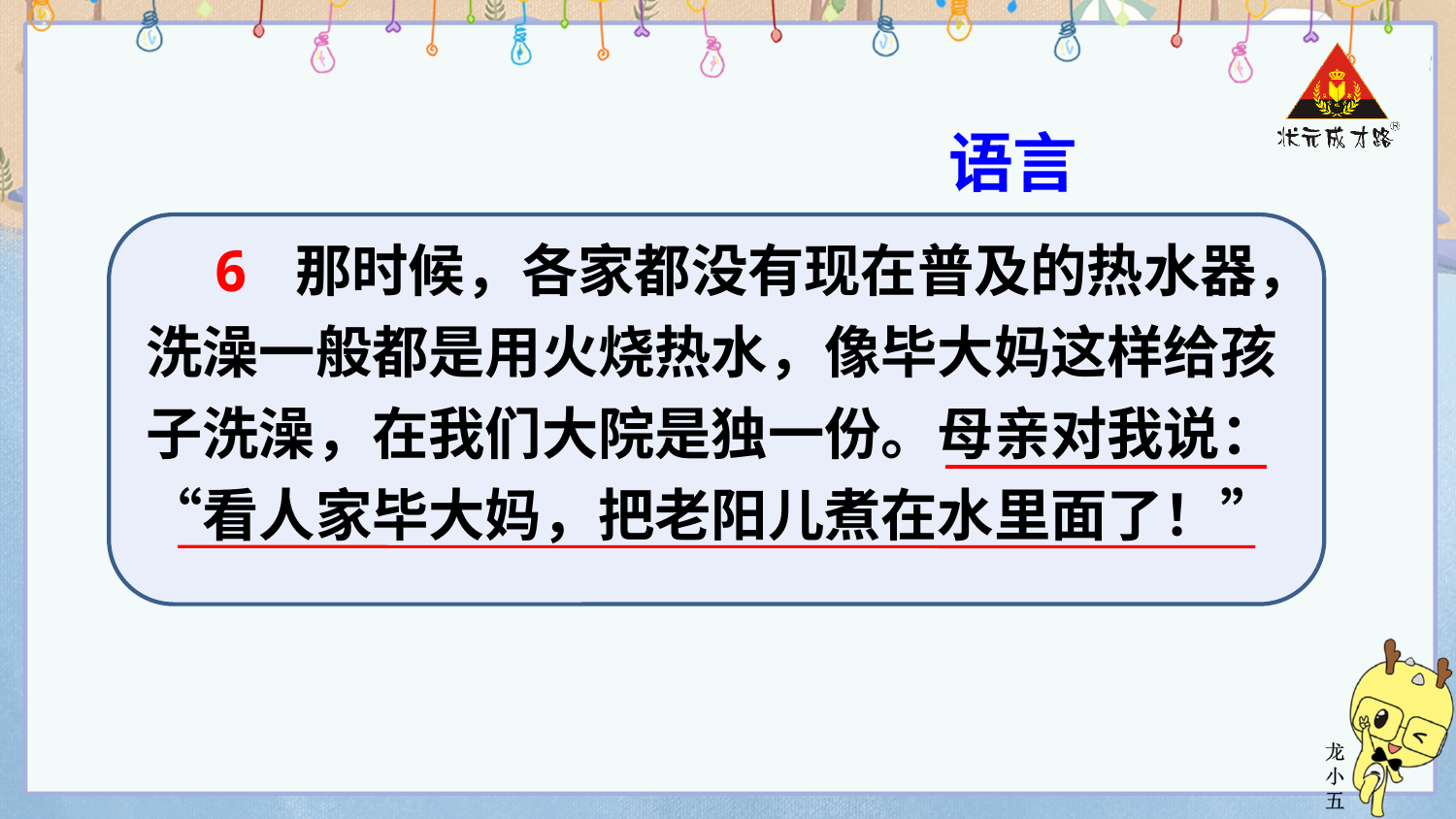

语言

  6 那时候，各家都没有现在普及的热水器，洗澡一般都是用火烧热水，像毕大妈这样给孩子洗澡，在我们大院是独一份。母亲对我说：“看人家毕大妈，把老阳儿煮在水里面了！”